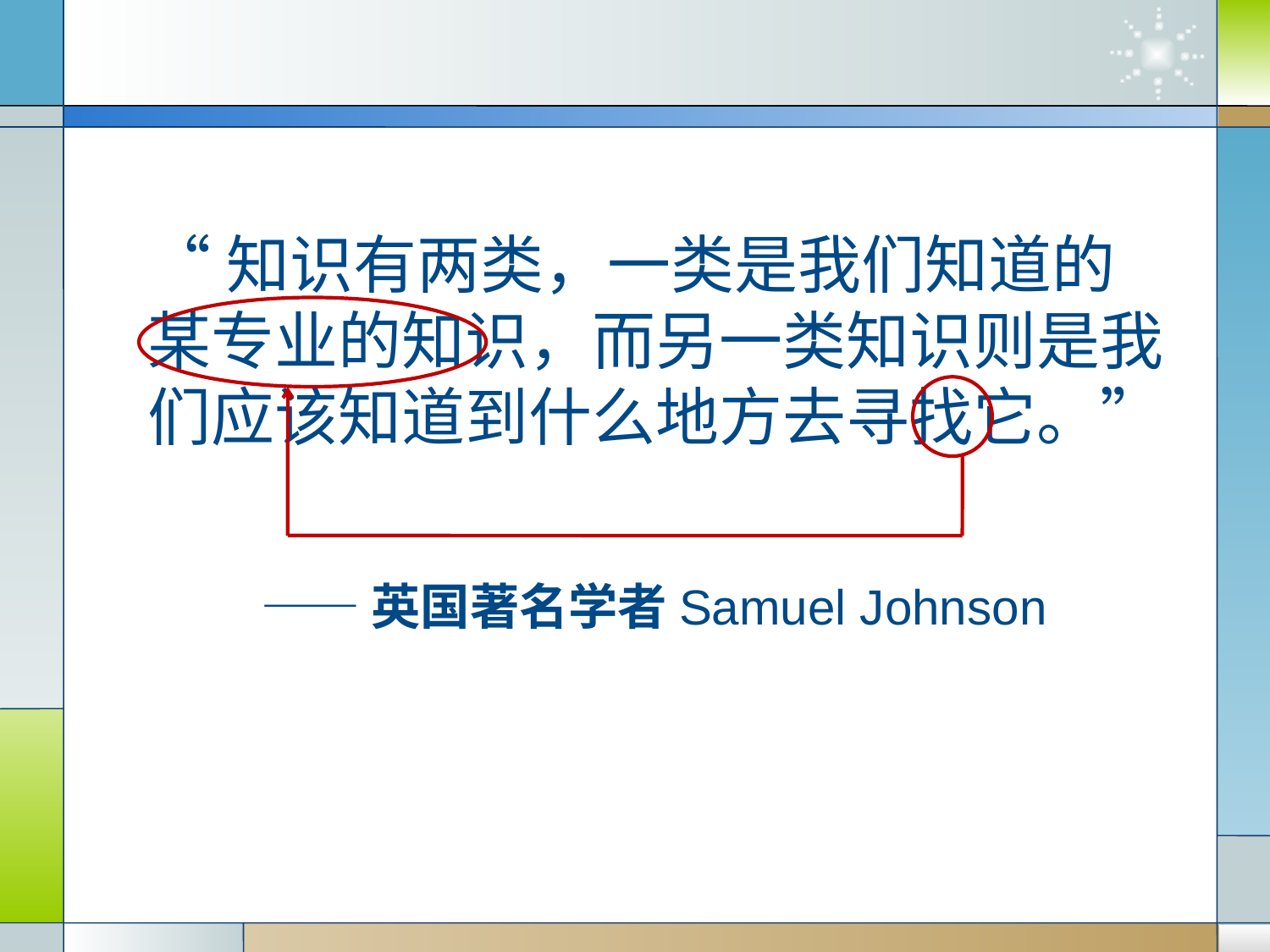

“知识有两类，一类是我们知道的某专业的知识，而另一类知识则是我们应该知道到什么地方去寻找它。”
        ——英国著名学者Samuel Johnson